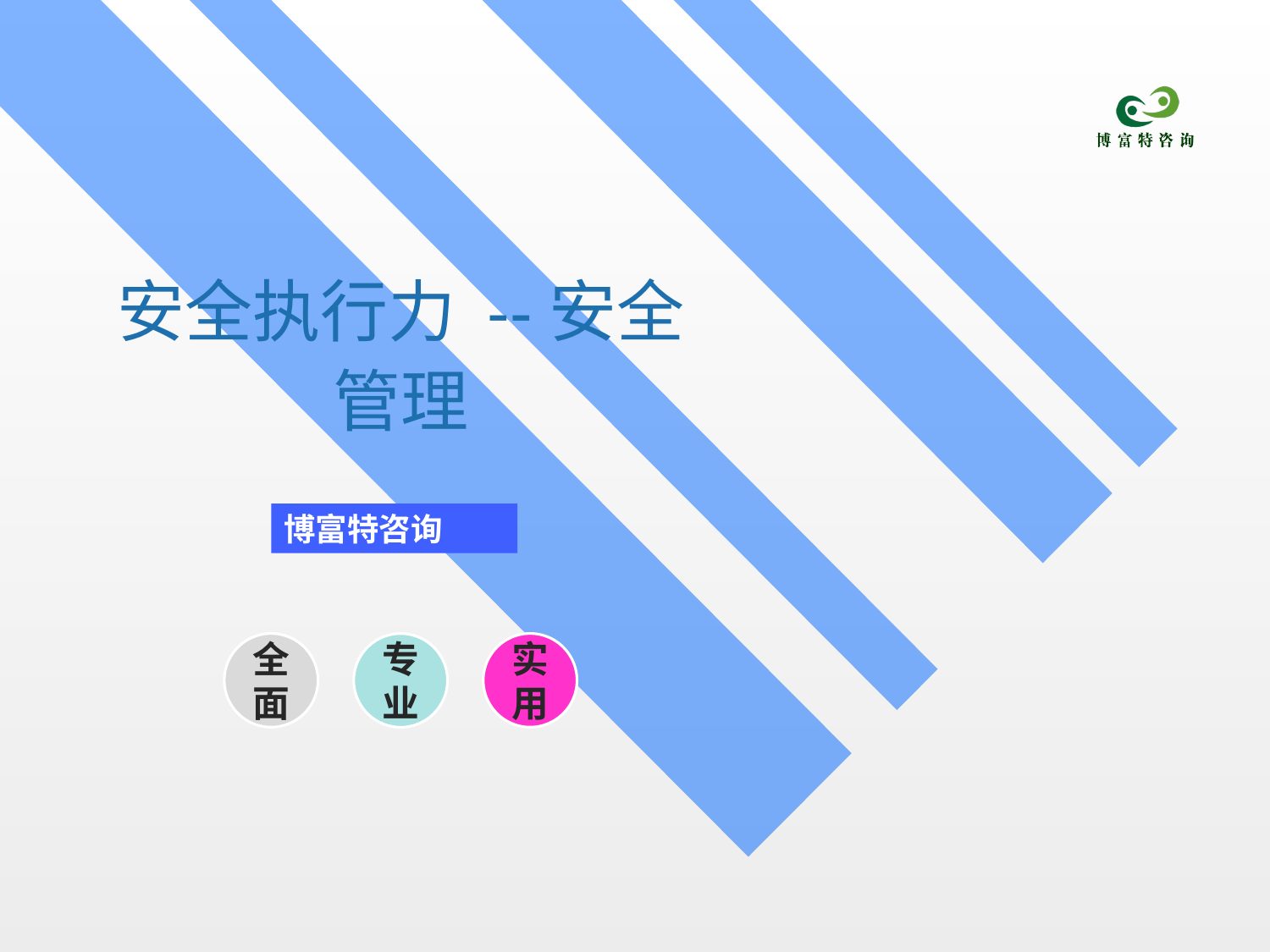

# 安全执行力 --安全管理
博富特咨询
全面
实用
专业